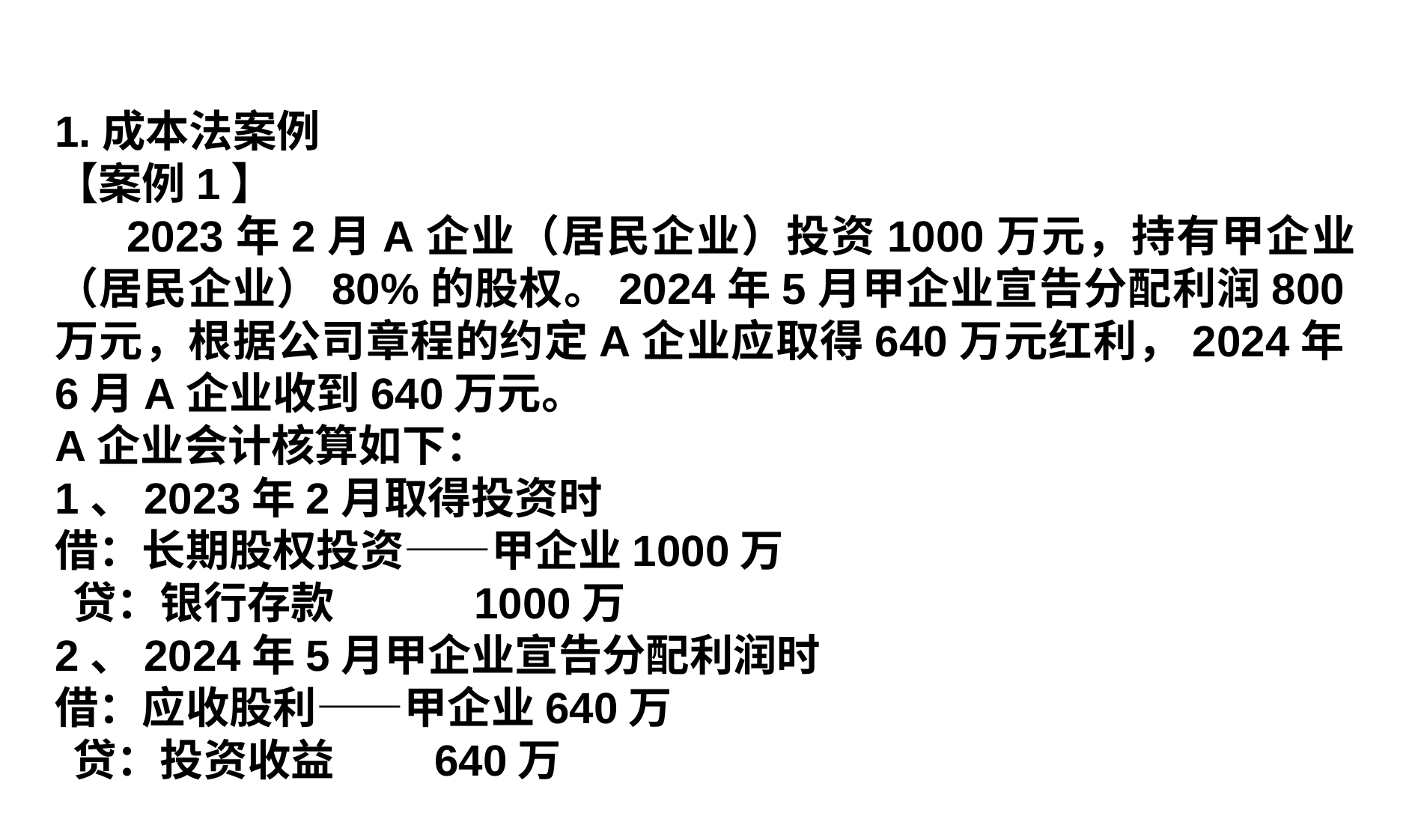

1.成本法案例
【案例1】
2023年2月A企业（居民企业）投资1000万元，持有甲企业（居民企业）80%的股权。2024年5月甲企业宣告分配利润800万元，根据公司章程的约定A企业应取得640万元红利，2024年6月A企业收到640万元。
A企业会计核算如下：
1、2023年2月取得投资时
借：长期股权投资——甲企业1000万
贷：银行存款             1000万
2、2024年5月甲企业宣告分配利润时
借：应收股利——甲企业640万
贷：投资收益         640万